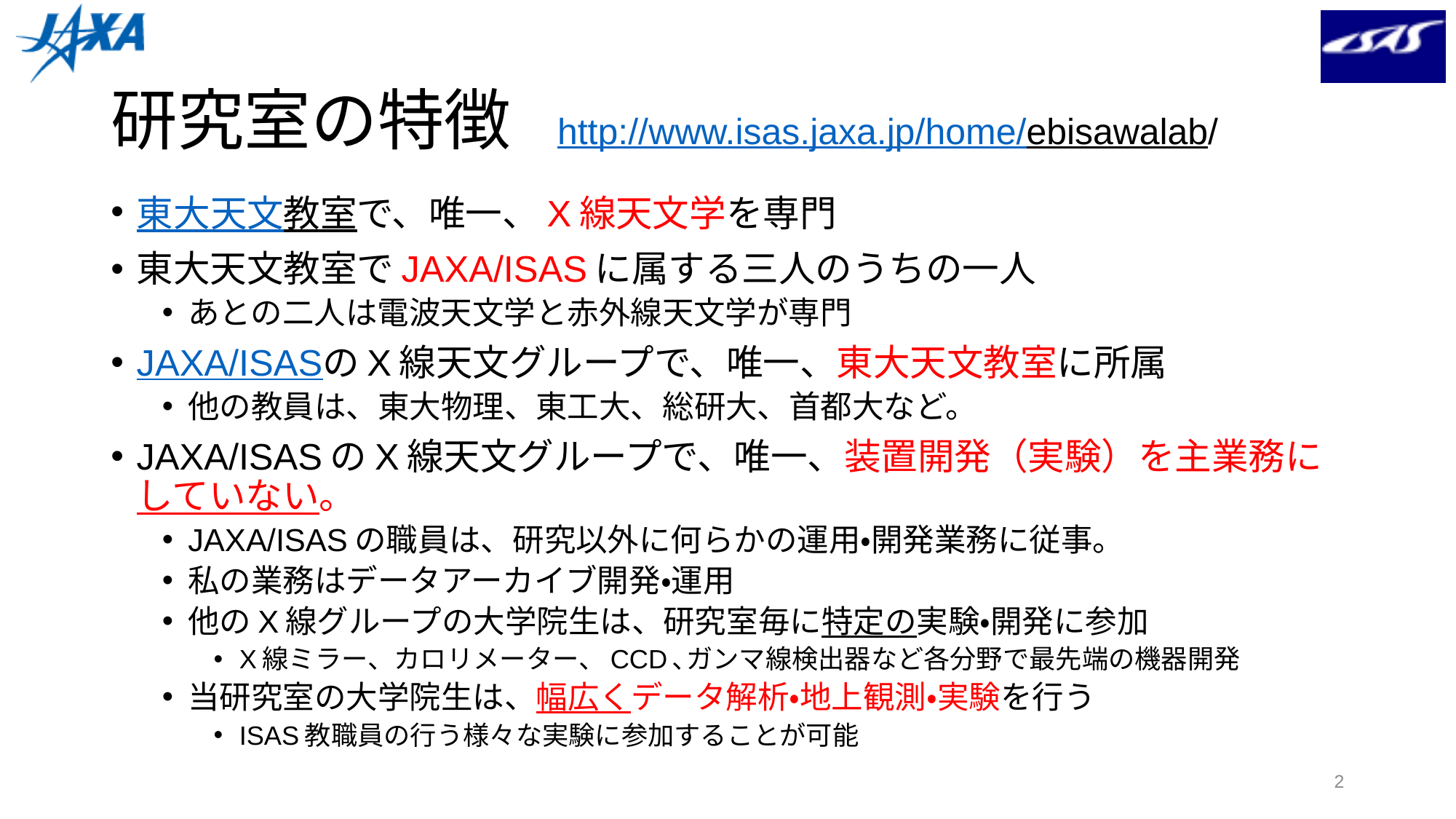

# 研究室の特徴  http://www.isas.jaxa.jp/home/ebisawalab/
東大天文教室で、唯一、X線天文学を専門
東大天文教室でJAXA/ISASに属する三人のうちの一人
あとの二人は電波天文学と赤外線天文学が専門
JAXA/ISASのX線天文グループで、唯一、東大天文教室に所属
他の教員は、東大物理、東工大、総研大、首都大など。
JAXA/ISASのX線天文グループで、唯一、装置開発（実験）を主業務にしていない。
JAXA/ISASの職員は、研究以外に何らかの運用・開発業務に従事。
私の業務はデータアーカイブ開発・運用
他のX線グループの大学院生は、研究室毎に特定の実験・開発に参加
X線ミラー、カロリメーター、CCD､ガンマ線検出器など各分野で最先端の機器開発
当研究室の大学院生は、幅広くデータ解析・地上観測・実験を行う
ISAS教職員の行う様々な実験に参加することが可能
2